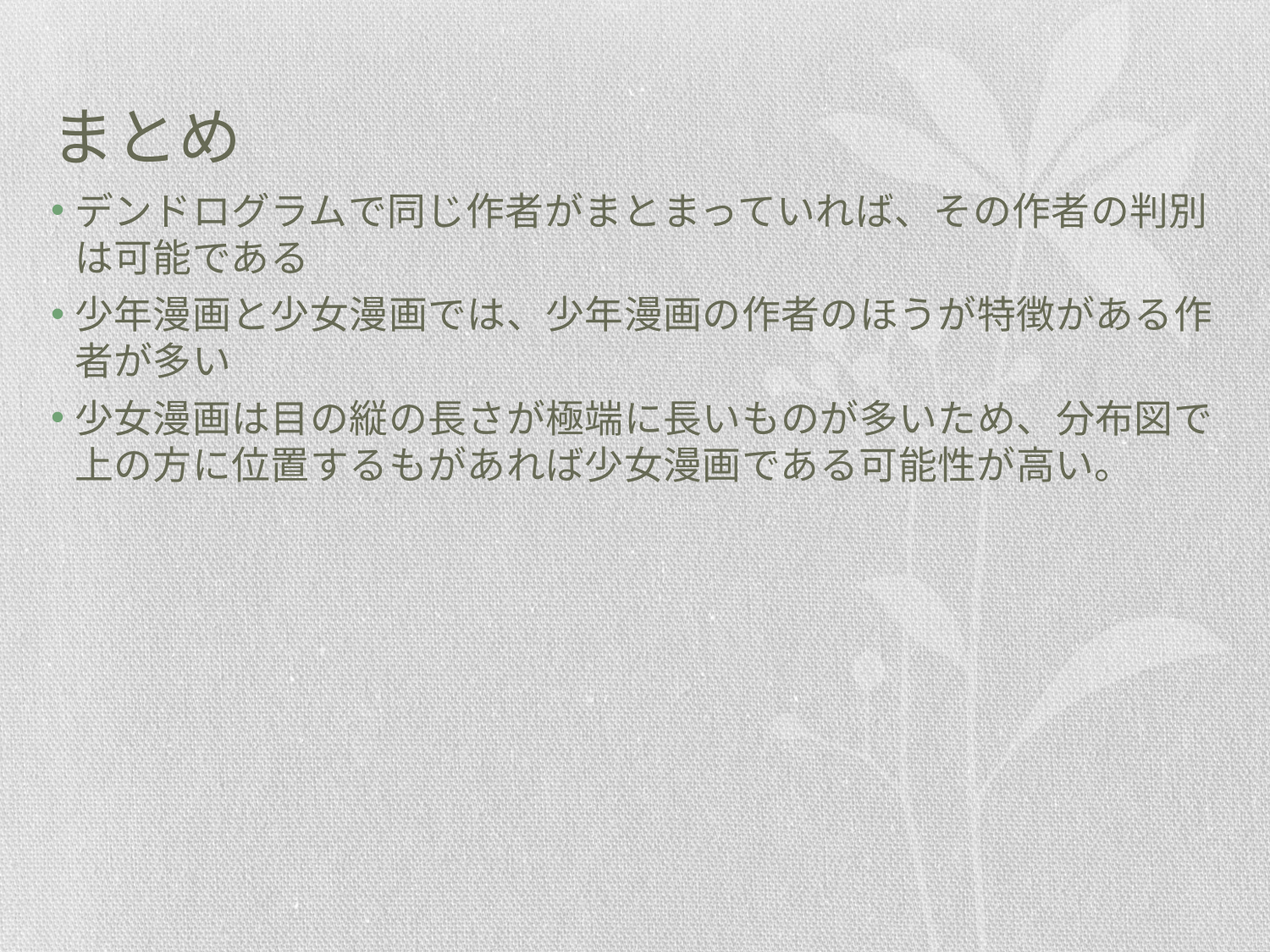

# まとめ
デンドログラムで同じ作者がまとまっていれば、その作者の判別は可能である
少年漫画と少女漫画では、少年漫画の作者のほうが特徴がある作者が多い
少女漫画は目の縦の長さが極端に長いものが多いため、分布図で上の方に位置するもがあれば少女漫画である可能性が高い。